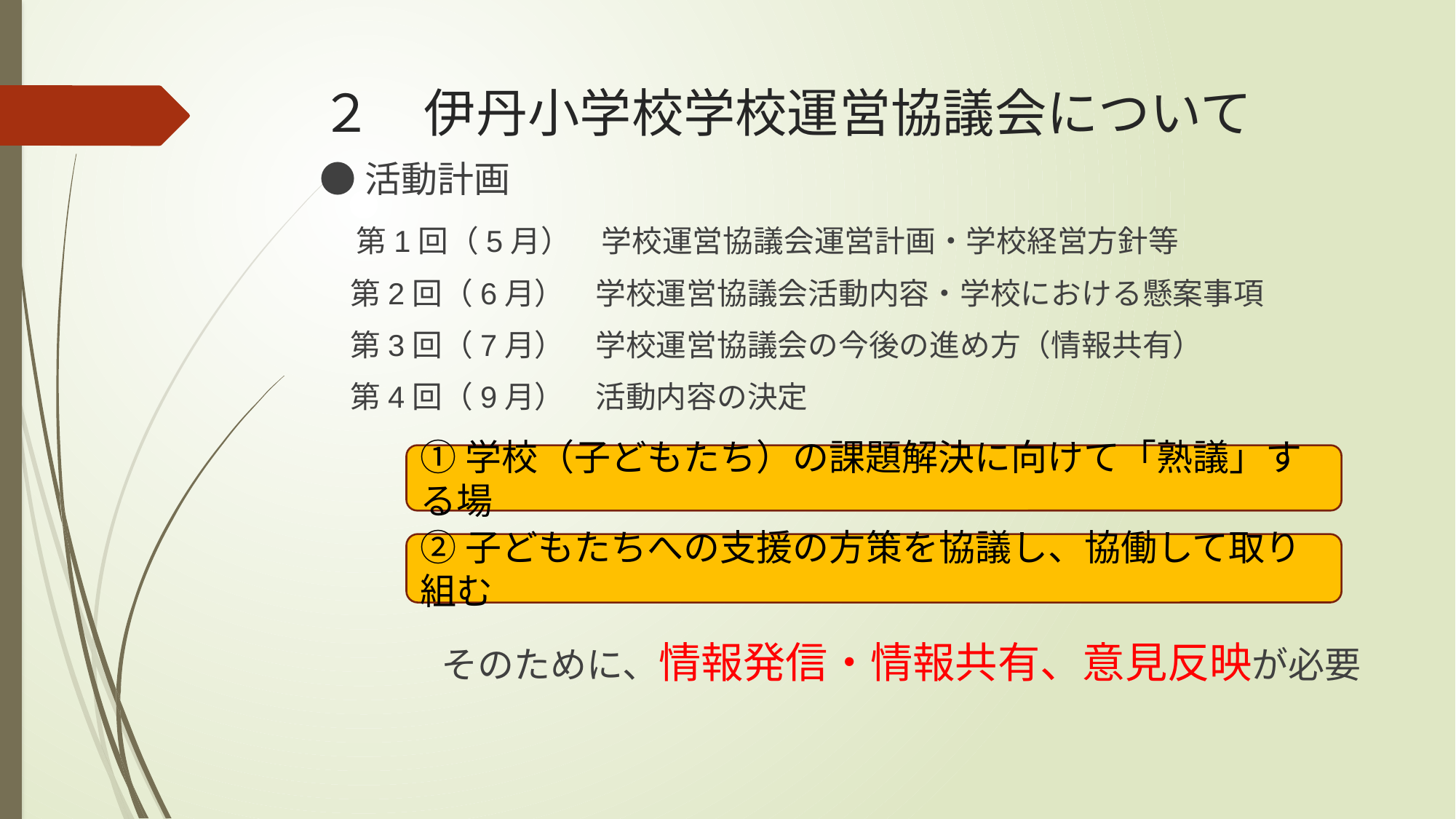

# ２　伊丹小学校学校運営協議会について
●活動計画
　第1回（5月）　学校運営協議会運営計画・学校経営方針等
　第2回（6月）　学校運営協議会活動内容・学校における懸案事項
　第3回（7月）　学校運営協議会の今後の進め方（情報共有）
　第4回（9月）　活動内容の決定

　　　　そのために、情報発信・情報共有、意見反映が必要
①学校（子どもたち）の課題解決に向けて「熟議」する場
②子どもたちへの支援の方策を協議し、協働して取り組む